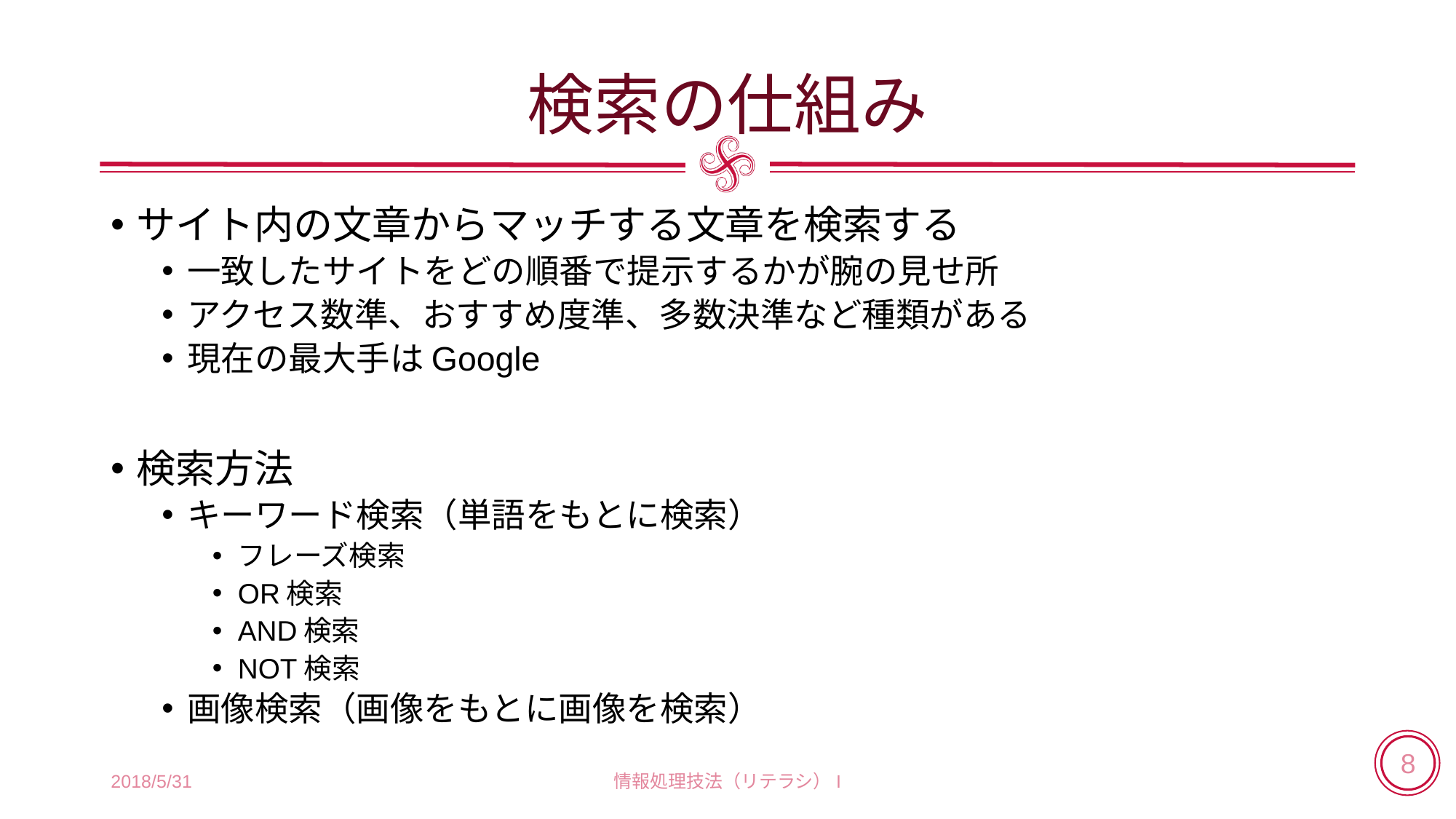

# 検索の仕組み
サイト内の文章からマッチする文章を検索する
一致したサイトをどの順番で提示するかが腕の見せ所
アクセス数準、おすすめ度準、多数決準など種類がある
現在の最大手はGoogle

検索方法
キーワード検索（単語をもとに検索）
フレーズ検索
OR検索
AND検索
NOT検索
画像検索（画像をもとに画像を検索）

2018/5/31
情報処理技法（リテラシ）I